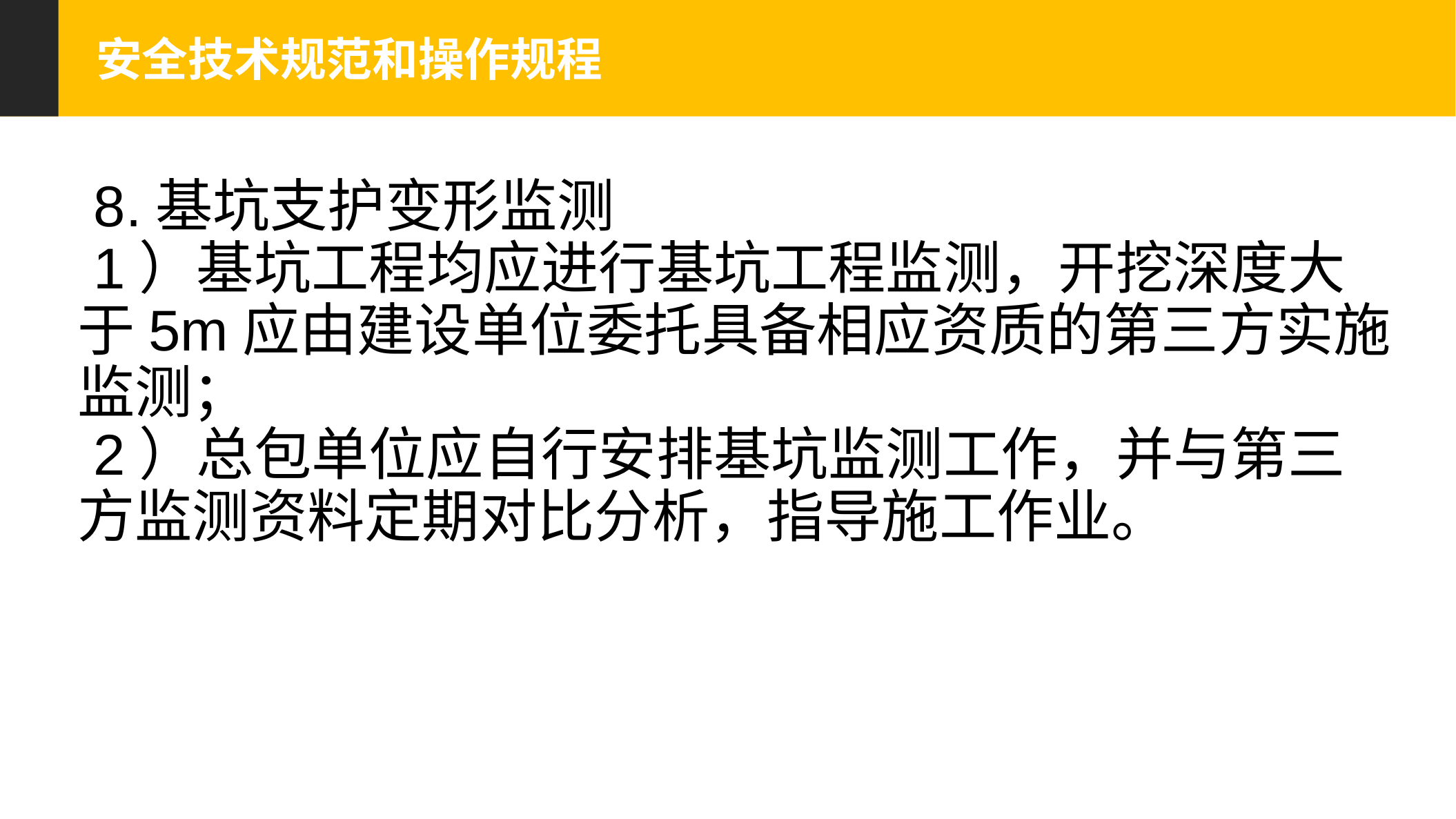

安全技术规范和操作规程
 8.基坑支护变形监测
 1）基坑工程均应进行基坑工程监测，开挖深度大于5m应由建设单位委托具备相应资质的第三方实施监测；
 2）总包单位应自行安排基坑监测工作，并与第三方监测资料定期对比分析，指导施工作业。